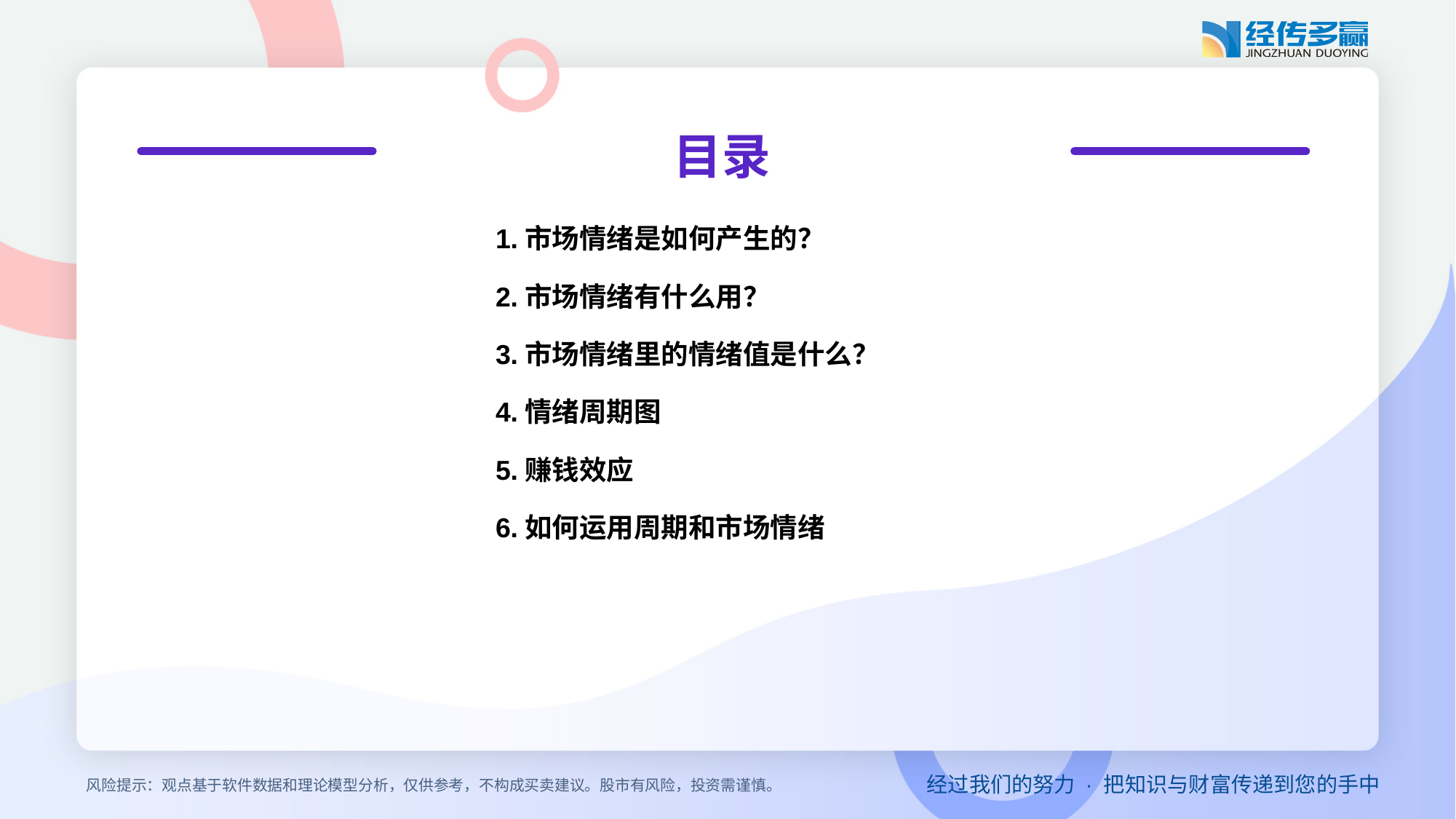

目录
                                                   1.市场情绪是如何产生的？
                                                   2.市场情绪有什么用？
                                                   3.市场情绪里的情绪值是什么？
                                                   4.情绪周期图
                                                   5.赚钱效应
                                                   6.如何运用周期和市场情绪

风险提示：观点基于软件数据和理论模型分析，仅供参考，不构成买卖建议。股市有风险，投资需谨慎。